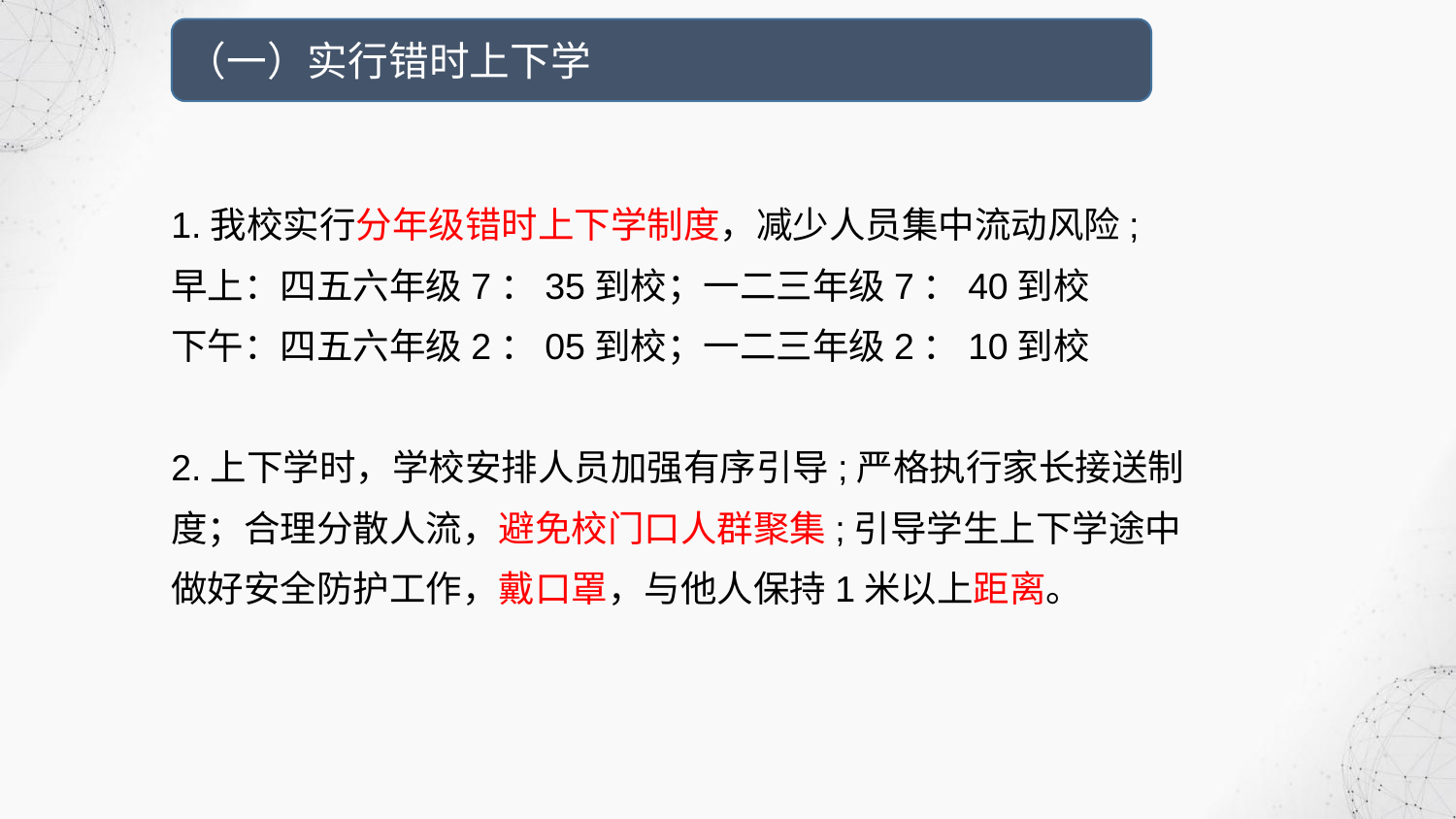

（一）实行错时上下学
1.我校实行分年级错时上下学制度，减少人员集中流动风险;
早上：四五六年级7：35到校；一二三年级7：40到校
下午：四五六年级2：05到校；一二三年级2：10到校

2.上下学时，学校安排人员加强有序引导;严格执行家长接送制度；合理分散人流，避免校门口人群聚集;引导学生上下学途中做好安全防护工作，戴口罩，与他人保持1米以上距离。